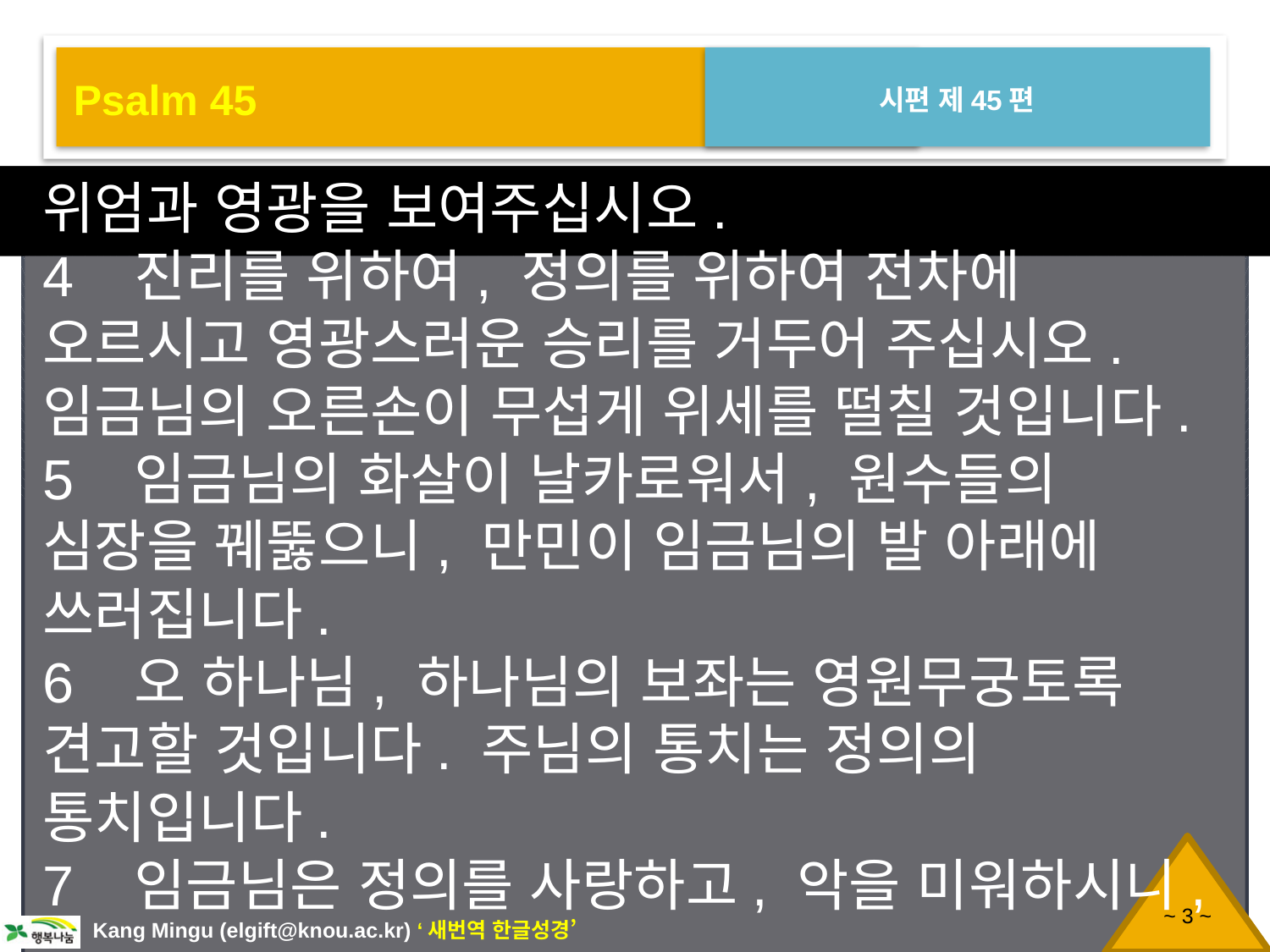

Psalm 45
시편 제45편
위엄과 영광을 보여주십시오.
4   진리를 위하여, 정의를 위하여 전차에 오르시고 영광스러운 승리를 거두어 주십시오. 임금님의 오른손이 무섭게 위세를 떨칠 것입니다.
5   임금님의 화살이 날카로워서, 원수들의 심장을 꿰뚫으니, 만민이 임금님의 발 아래에 쓰러집니다.
6   오 하나님, 하나님의 보좌는 영원무궁토록 견고할 것입니다. 주님의 통치는 정의의 통치입니다.
7   임금님은 정의를 사랑하고, 악을 미워하시니,